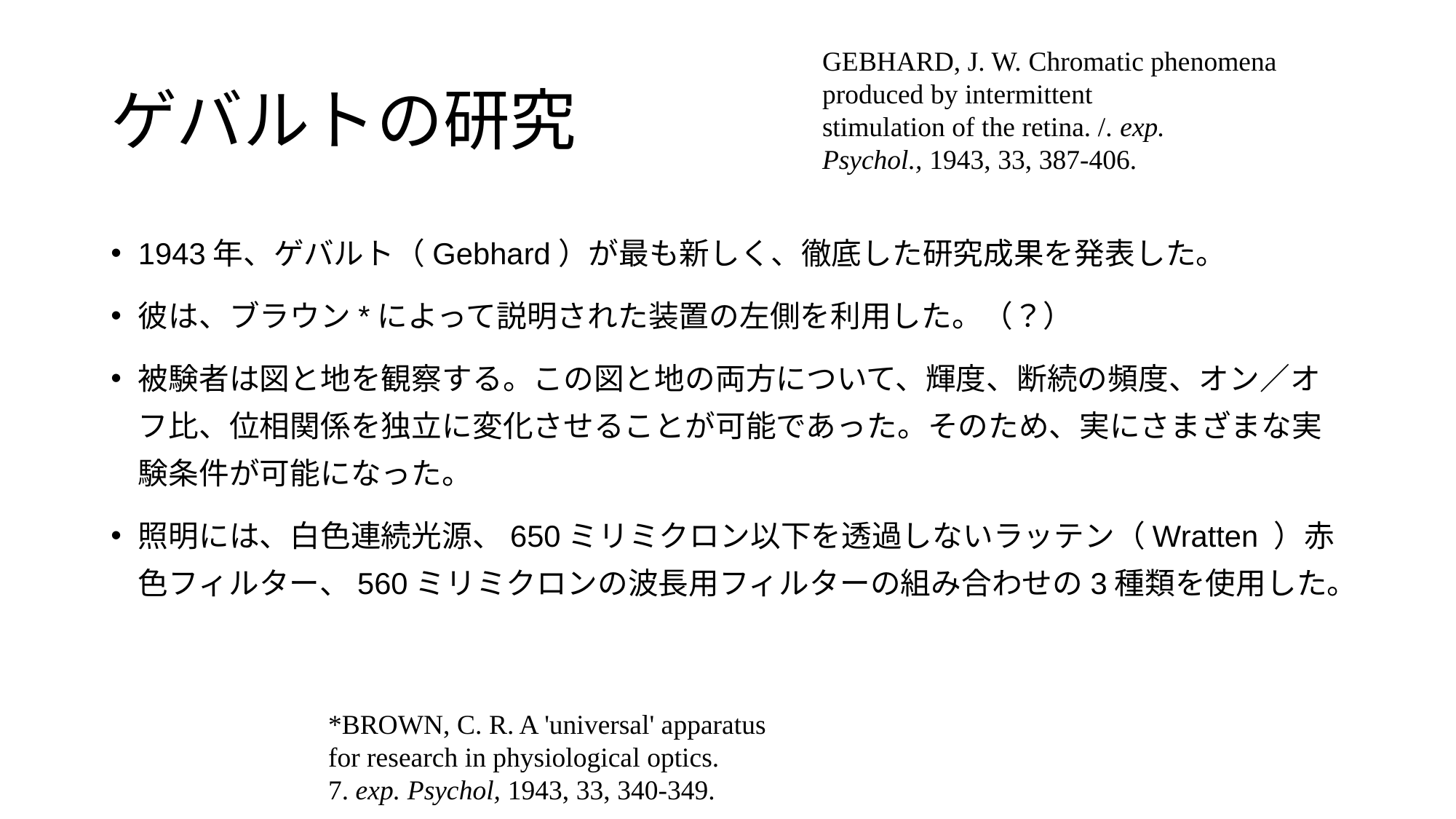

GEBHARD, J. W. Chromatic phenomena
produced by intermittent
stimulation of the retina. /. exp.
Psychol., 1943, 33, 387-406.
# ゲバルトの研究
1943年、ゲバルト（Gebhard）が最も新しく、徹底した研究成果を発表した。
彼は、ブラウン*によって説明された装置の左側を利用した。（？）
被験者は図と地を観察する。この図と地の両方について、輝度、断続の頻度、オン／オフ比、位相関係を独立に変化させることが可能であった。そのため、実にさまざまな実験条件が可能になった。
照明には、白色連続光源、650ミリミクロン以下を透過しないラッテン（Wratten ）赤色フィルター、560ミリミクロンの波長用フィルターの組み合わせの3種類を使用した。

*BROWN, C. R. A 'universal' apparatus
for research in physiological optics.
7. exp. Psychol, 1943, 33, 340-349.